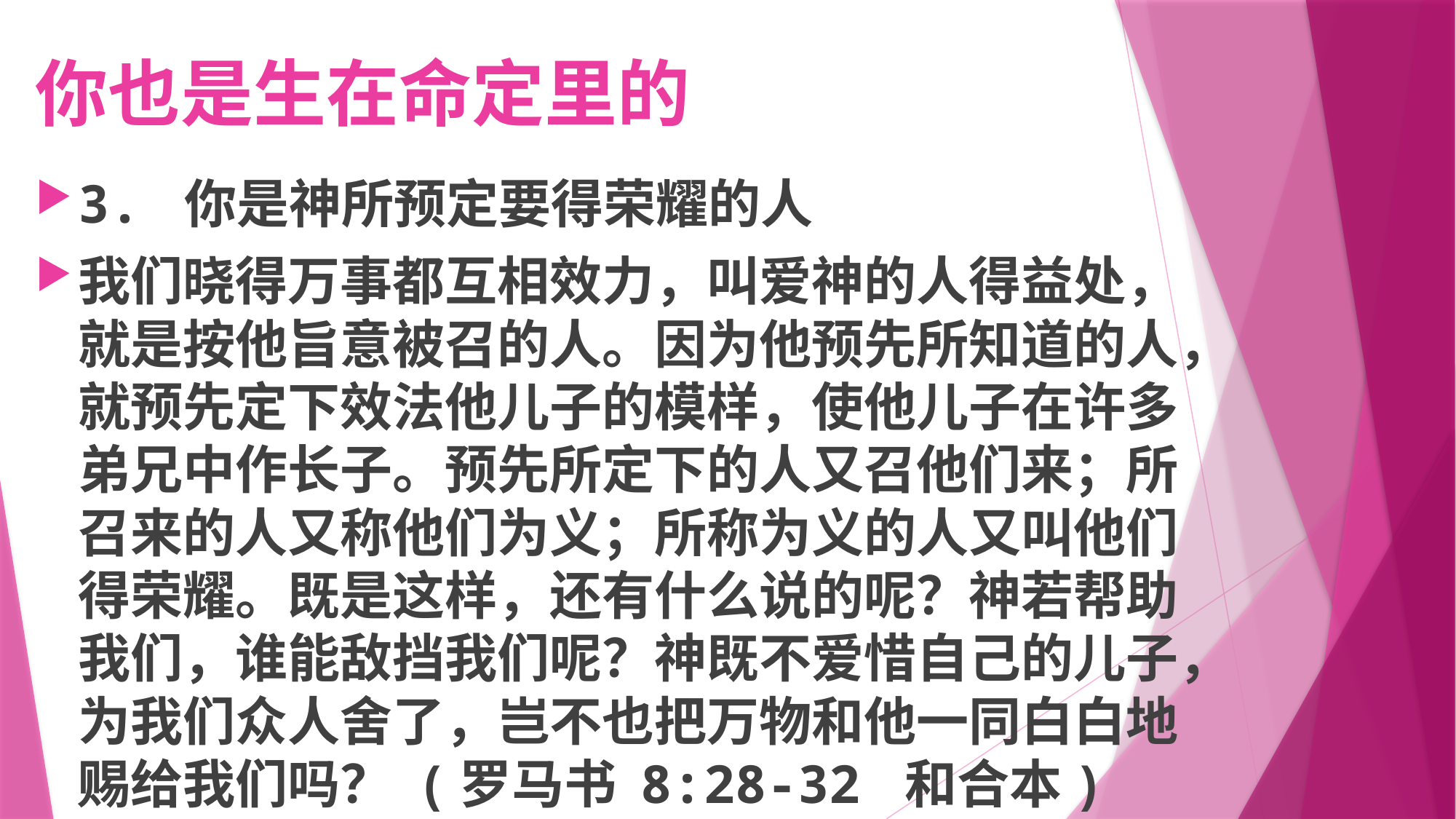

# 你也是生在命定里的
3. 你是神所预定要得荣耀的人
我们晓得万事都互相效力，叫爱神的人得益处，就是按他旨意被召的人。因为他预先所知道的人，就预先定下效法他儿子的模样，使他儿子在许多弟兄中作长子。预先所定下的人又召他们来；所召来的人又称他们为义；所称为义的人又叫他们得荣耀。既是这样，还有什么说的呢？神若帮助我们，谁能敌挡我们呢？神既不爱惜自己的儿子，为我们众人舍了，岂不也把万物和他一同白白地赐给我们吗？ (罗马书 8:28-32 和合本)